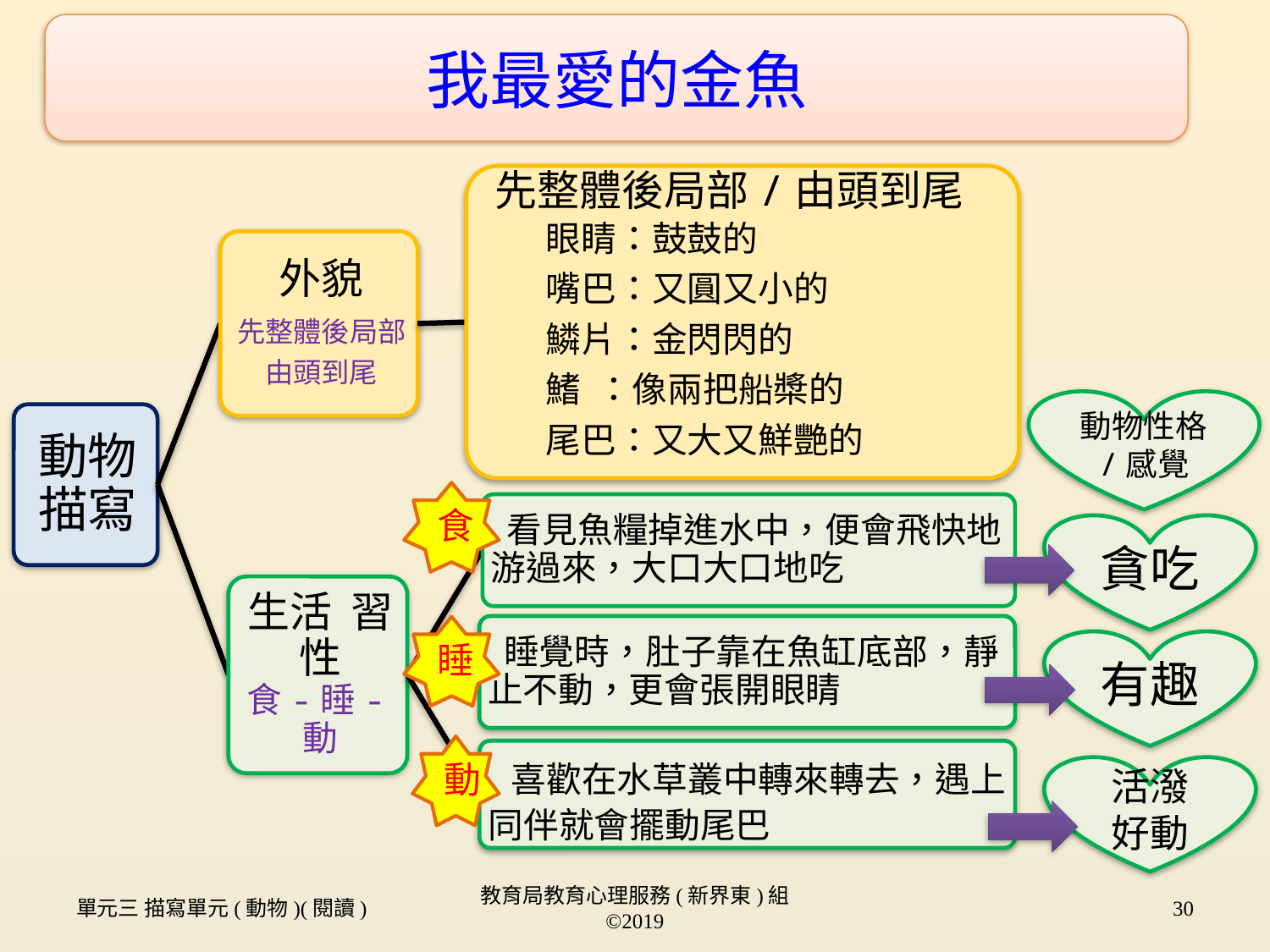

我最愛的金魚
動物 描寫

外貌
先整體後局部
由頭到尾

生活  習性
食-睡-動

 看見魚糧掉進水中，便會飛快地游過來，大口大口地吃

 睡覺時，肚子靠在魚缸底部，靜止不動，更會張開眼睛

 喜歡在水草叢中轉來轉去，遇上同伴就會擺動尾巴
先整體後局部/由頭到尾
眼睛：鼓鼓的
嘴巴：又圓又小的
鱗片：金閃閃的
鰭  ：像兩把船槳的
尾巴：又大又鮮艷的
動物性格/感覺
食
貪吃

睡
有趣

動
活潑好動

單元三 描寫單元(動物)(閱讀)
教育局教育心理服務(新界東)組 ©2019
30